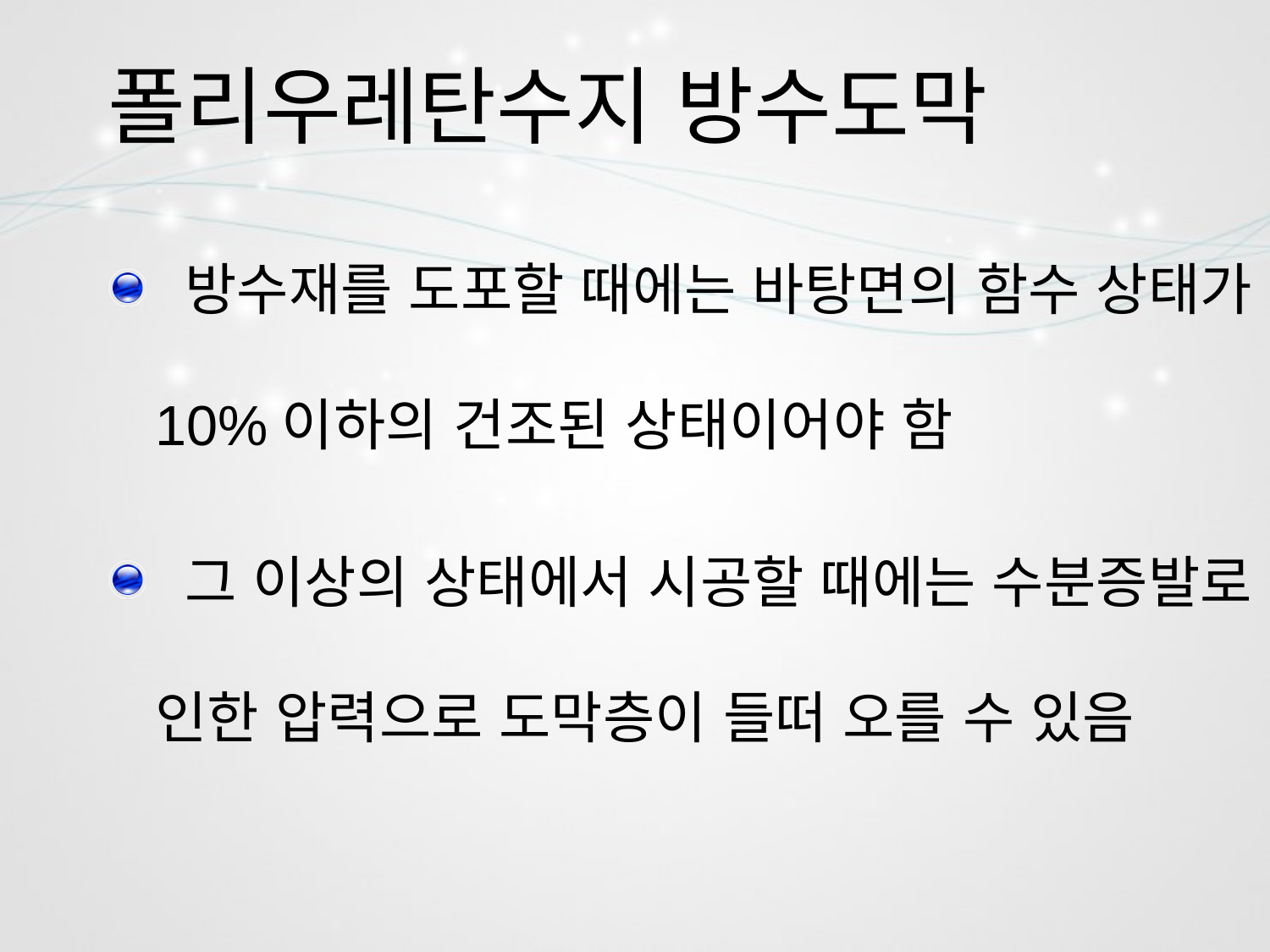

# 폴리우레탄수지 방수도막
 방수재를 도포할 때에는 바탕면의 함수 상태가 10%이하의 건조된 상태이어야 함
 그 이상의 상태에서 시공할 때에는 수분증발로 인한 압력으로 도막층이 들떠 오를 수 있음